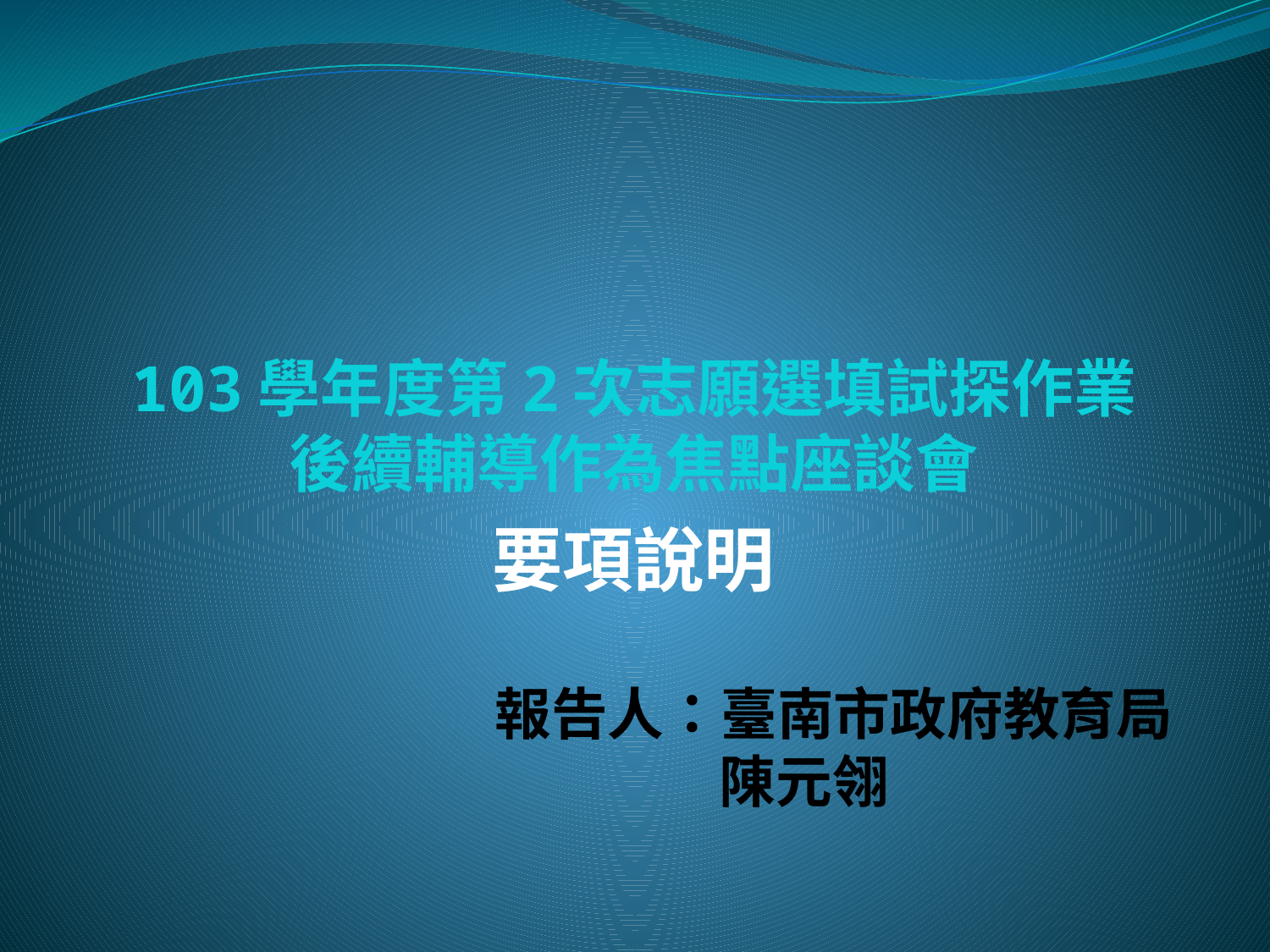

# 103學年度第2次志願選填試探作業 後續輔導作為焦點座談會
要項說明
報告人：臺南市政府教育局陳元翎